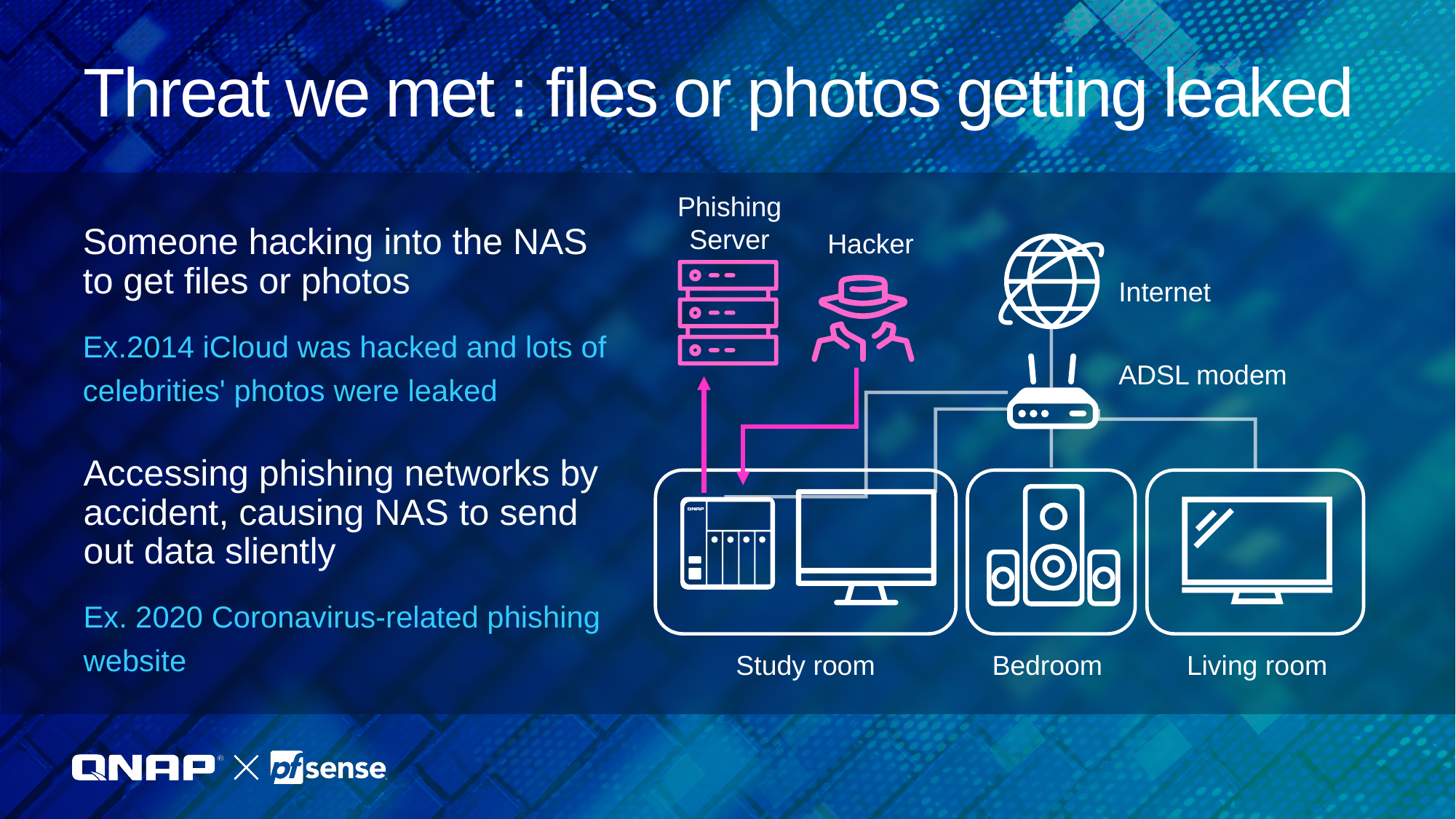

#
Threat we met : files or photos getting leaked
Phishing Server
Hacker
Someone hacking into the NAS to get files or photos
Ex.2014 iCloud was hacked and lots of celebrities' photos were leaked

Internet
ADSL modem

Study room
Bedroom
Living room

Accessing phishing networks by accident, causing NAS to send out data sliently
Ex. 2020 Coronavirus-related phishing website
Study room
Bedroom
Living room

ADSL 數據機

Internet